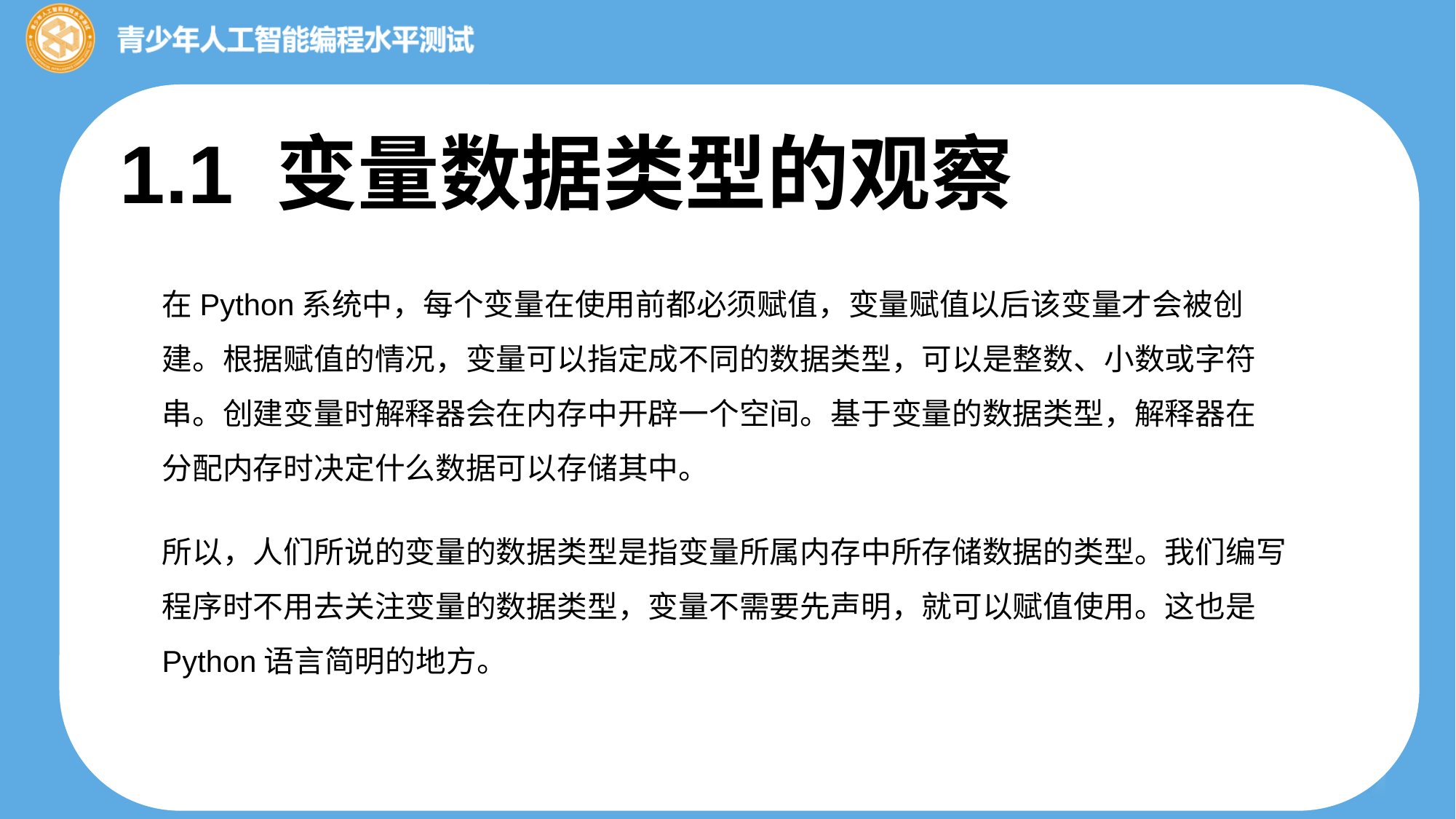

1.1 变量数据类型的观察
在Python系统中，每个变量在使用前都必须赋值，变量赋值以后该变量才会被创建。根据赋值的情况，变量可以指定成不同的数据类型，可以是整数、小数或字符串。创建变量时解释器会在内存中开辟一个空间。基于变量的数据类型，解释器在分配内存时决定什么数据可以存储其中。
所以，人们所说的变量的数据类型是指变量所属内存中所存储数据的类型。我们编写程序时不用去关注变量的数据类型，变量不需要先声明，就可以赋值使用。这也是Python语言简明的地方。